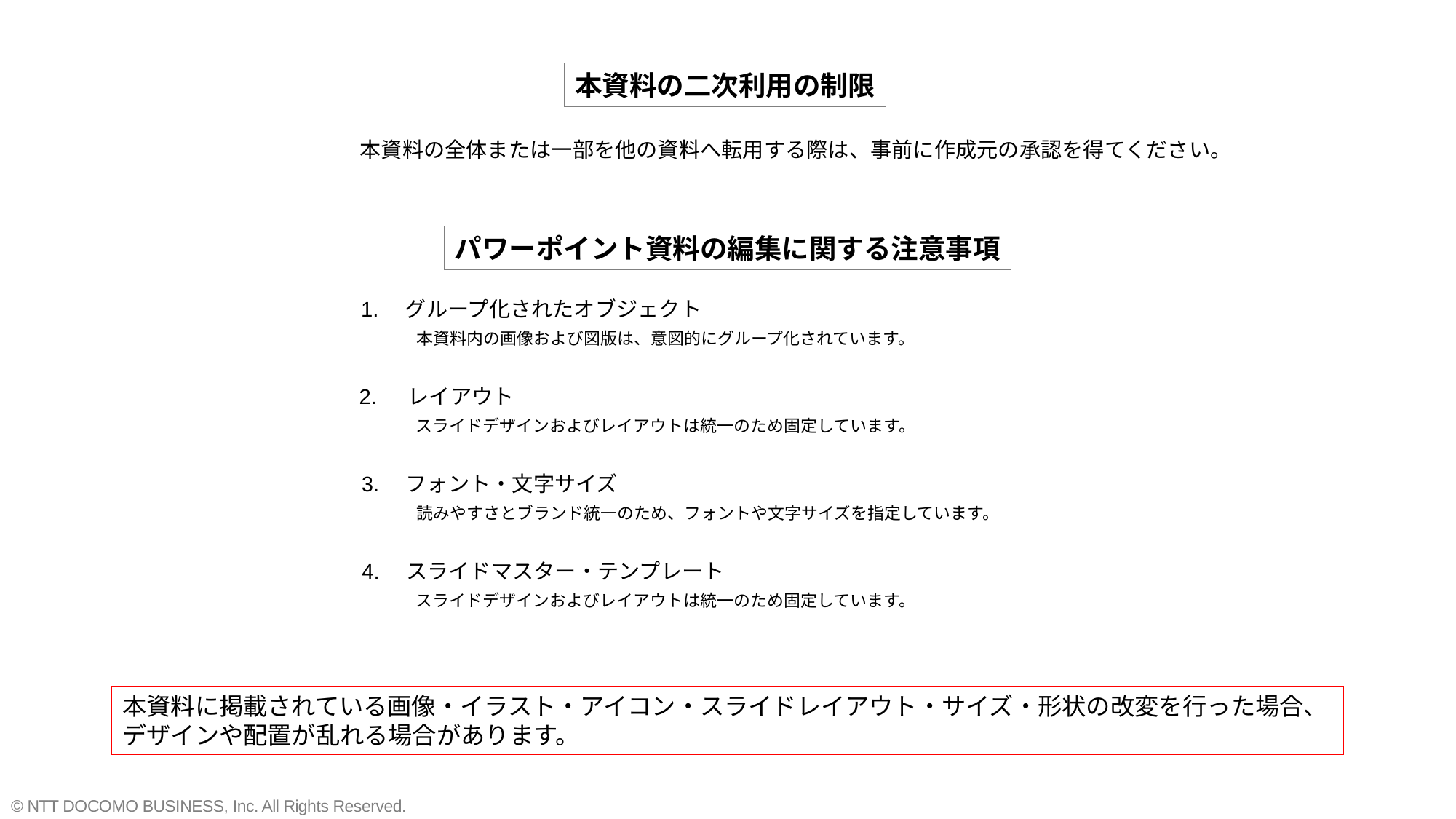

本資料の二次利用の制限
本資料の全体または一部を他の資料へ転用する際は、事前に作成元の承認を得てください。
パワーポイント資料の編集に関する注意事項
 1.　グループ化されたオブジェクト
本資料内の画像および図版は、意図的にグループ化されています。
2.　 レイアウト

スライドデザインおよびレイアウトは統一のため固定しています。
3.　フォント・文字サイズ
読みやすさとブランド統一のため、フォントや文字サイズを指定しています。
4.　スライドマスター・テンプレート

スライドデザインおよびレイアウトは統一のため固定しています。
本資料に掲載されている画像・イラスト・アイコン・スライドレイアウト・サイズ・形状の改変を行った場合、
デザインや配置が乱れる場合があります。